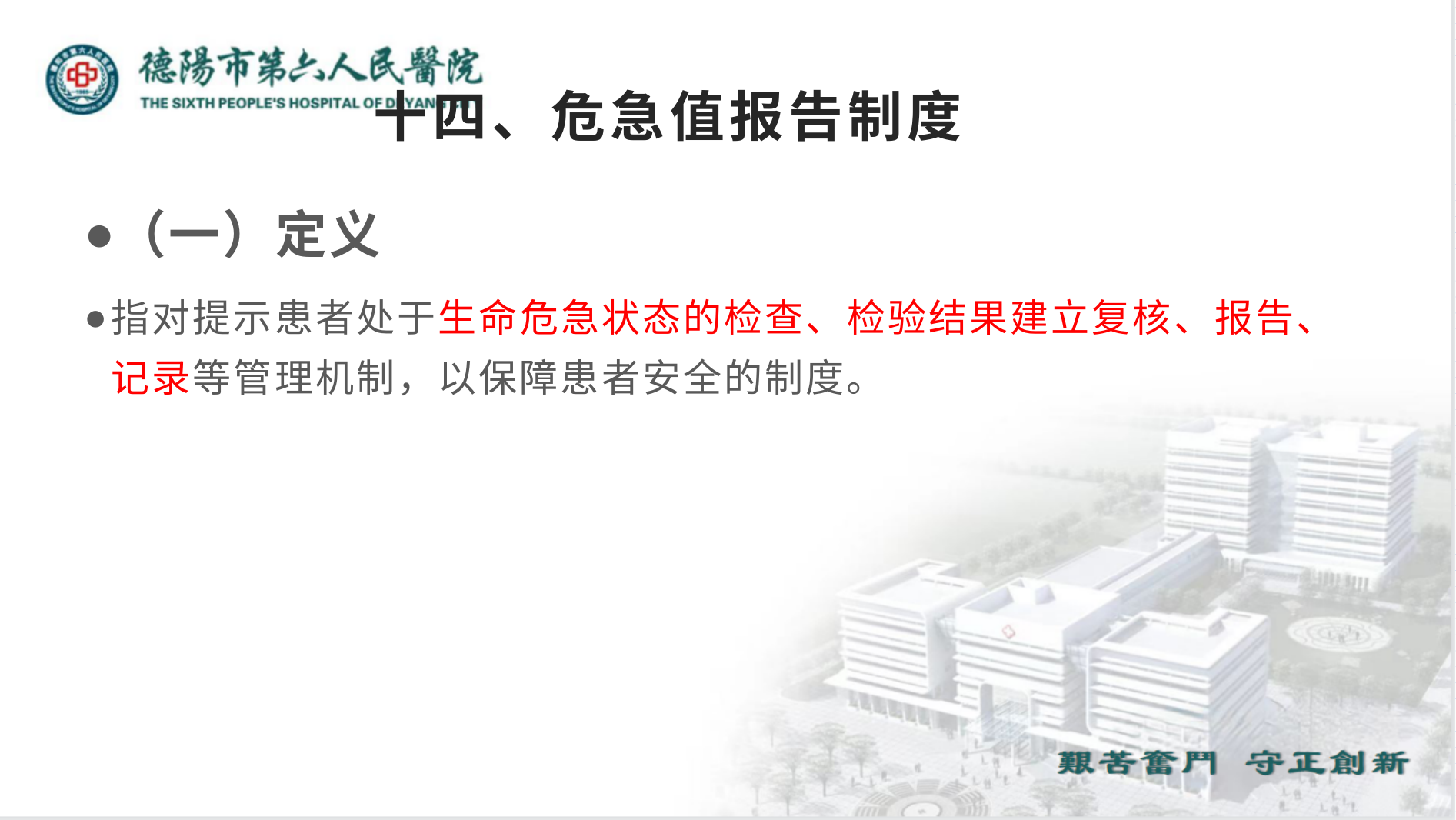

# 十四、危急值报告制度
（一）定义
指对提示患者处于生命危急状态的检查、检验结果建立复核、报告、记录等管理机制，以保障患者安全的制度。